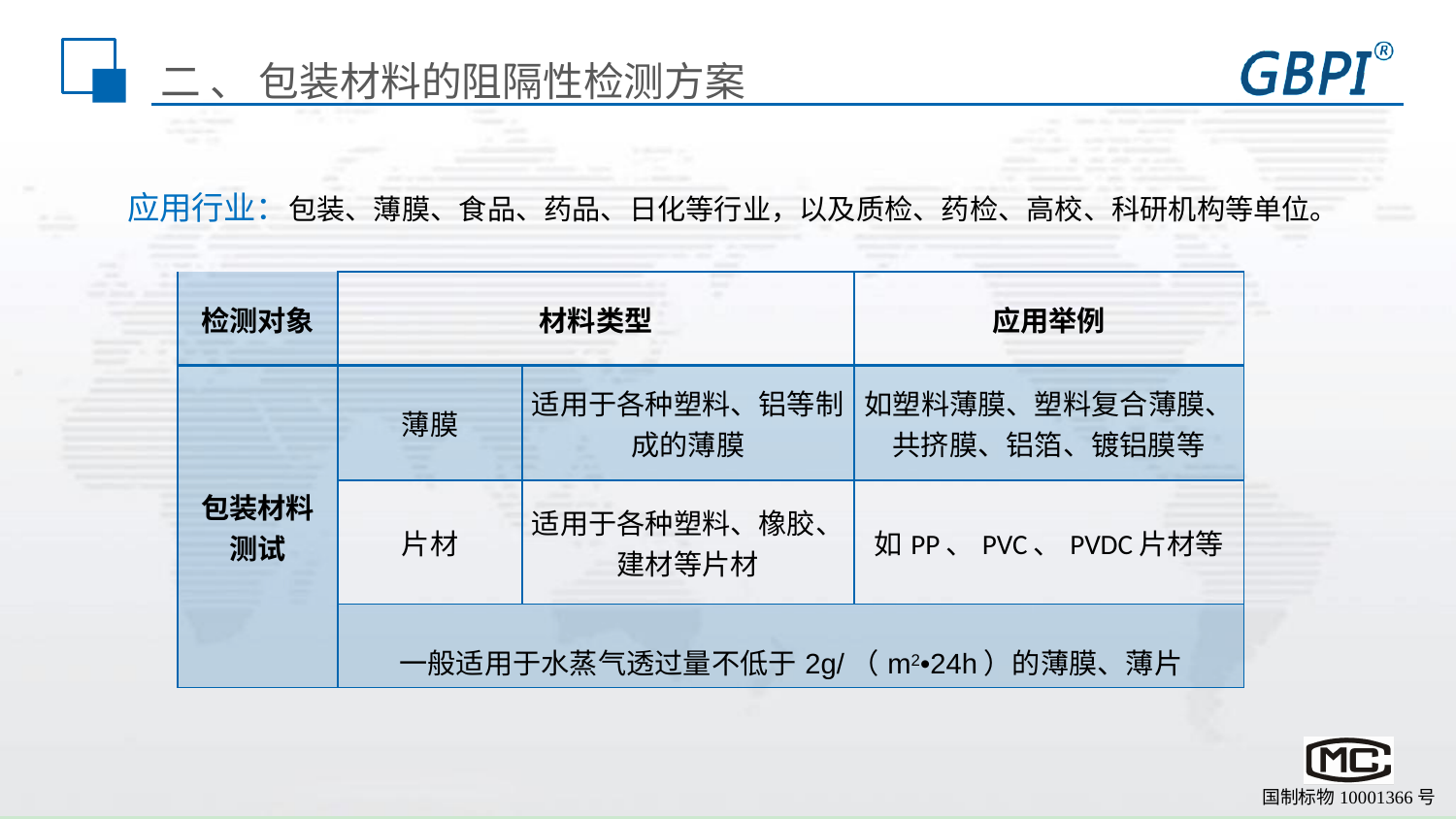

二 、 包装材料的阻隔性检测方案
应用行业：包装、薄膜、食品、药品、日化等行业，以及质检、药检、高校、科研机构等单位。
| 检测对象 | 材料类型 |  | 应用举例 |
| --- | --- | --- | --- |
| 包装材料 测试 | 薄膜 | 适用于各种塑料、铝等制成的薄膜 | 如塑料薄膜、塑料复合薄膜、共挤膜、铝箔、镀铝膜等 |
|  | 片材 | 适用于各种塑料、橡胶、建材等片材 | 如PP、PVC、PVDC片材等 |
|  | 一般适用于水蒸气透过量不低于2g/（m2•24h）的薄膜、薄片 |  |  |